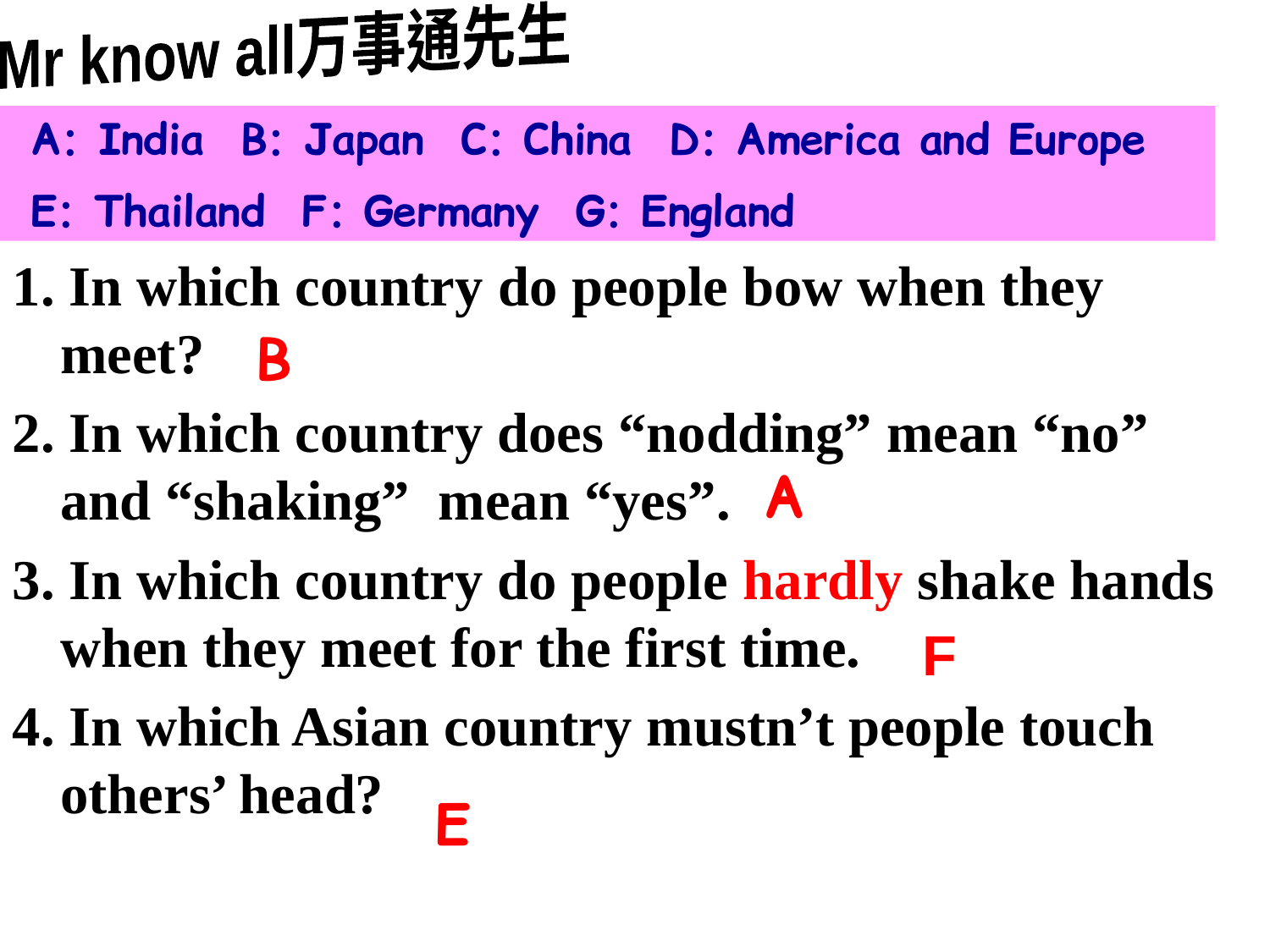

Mr know all万事通先生
 A: India  B: Japan  C: China  D: America and Europe
 E: Thailand  F: Germany  G: England
1. In which country do people bow when they meet?
2. In which country does “nodding” mean “no” and “shaking”  mean “yes”.
3. In which country do people hardly shake hands when they meet for the first time.
4. In which Asian country mustn’t people touch others’ head?
B
A
F
E